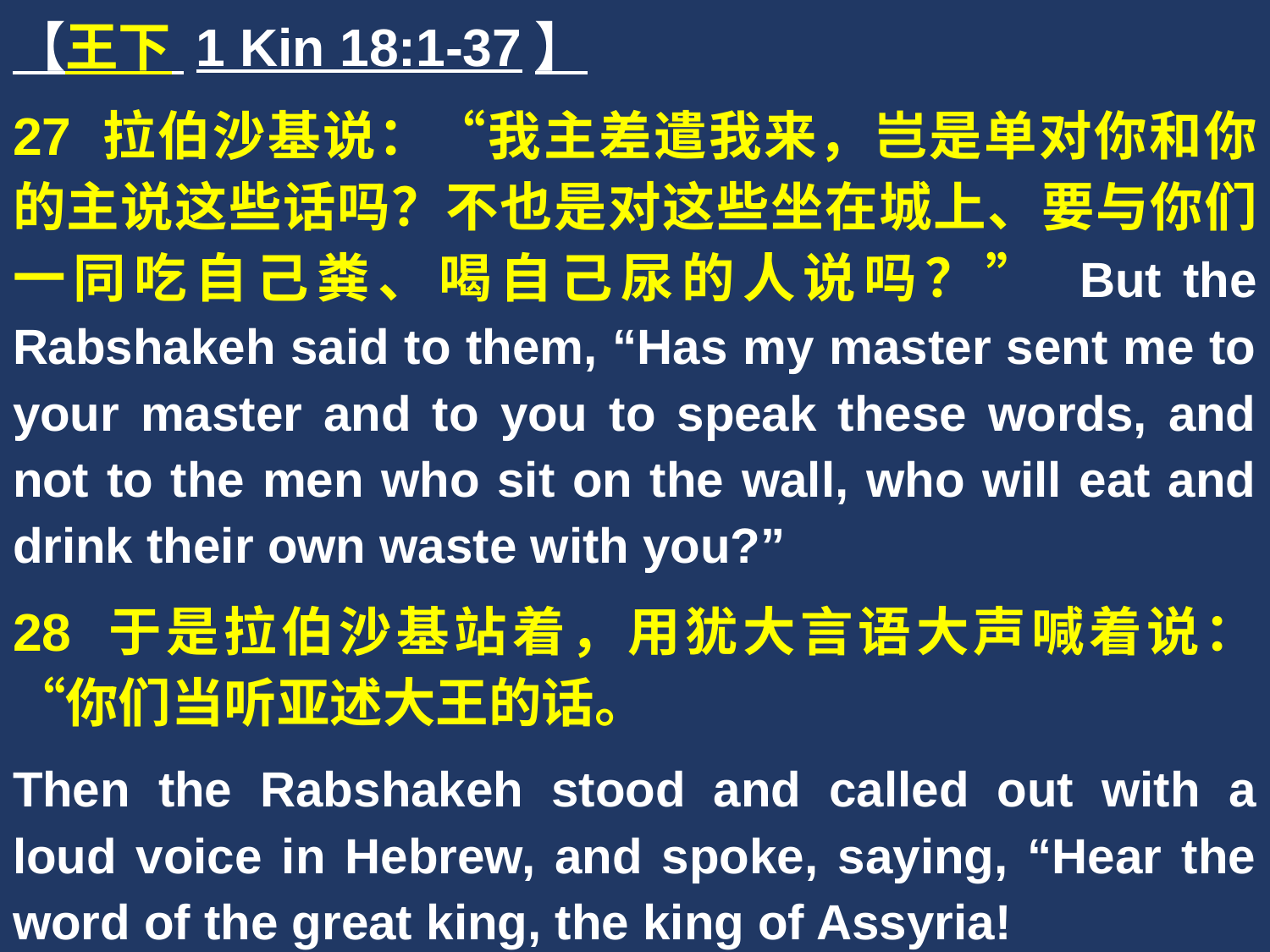

【王下 1 Kin 18:1-37】
27 拉伯沙基说：“我主差遣我来，岂是单对你和你的主说这些话吗？不也是对这些坐在城上、要与你们一同吃自己粪、喝自己尿的人说吗？” But the Rabshakeh said to them, “Has my master sent me to your master and to you to speak these words, and not to the men who sit on the wall, who will eat and drink their own waste with you?”
28 于是拉伯沙基站着，用犹大言语大声喊着说：“你们当听亚述大王的话。
Then the Rabshakeh stood and called out with a loud voice in Hebrew, and spoke, saying, “Hear the word of the great king, the king of Assyria!